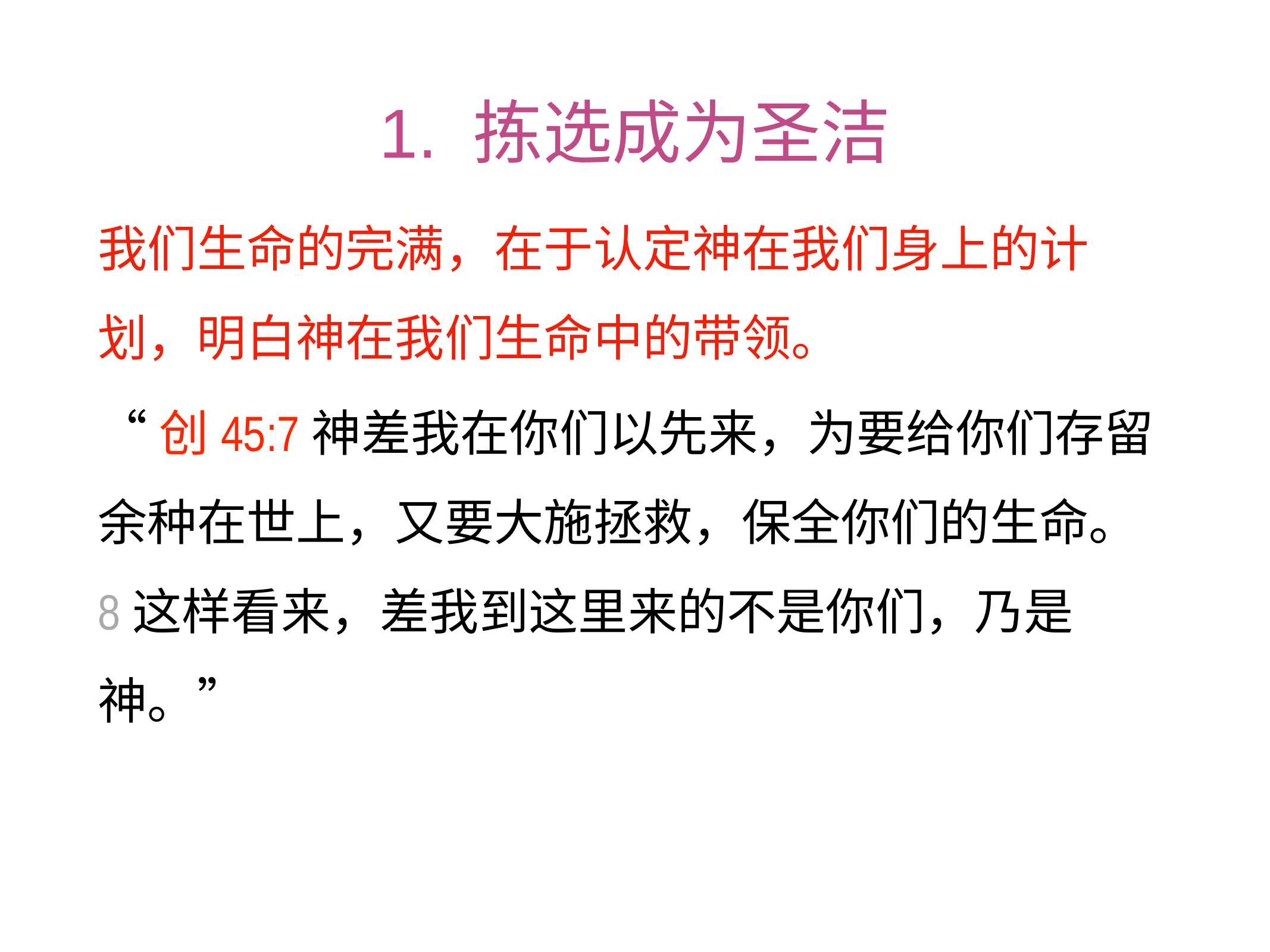

# 1. 拣选成为圣洁
我们生命的完满，在于认定神在我们身上的计划，明白神在我们生命中的带领。
“创45:7神差我在你们以先来，为要给你们存留余种在世上，又要大施拯救，保全你们的生命。8这样看来，差我到这里来的不是你们，乃是神。”